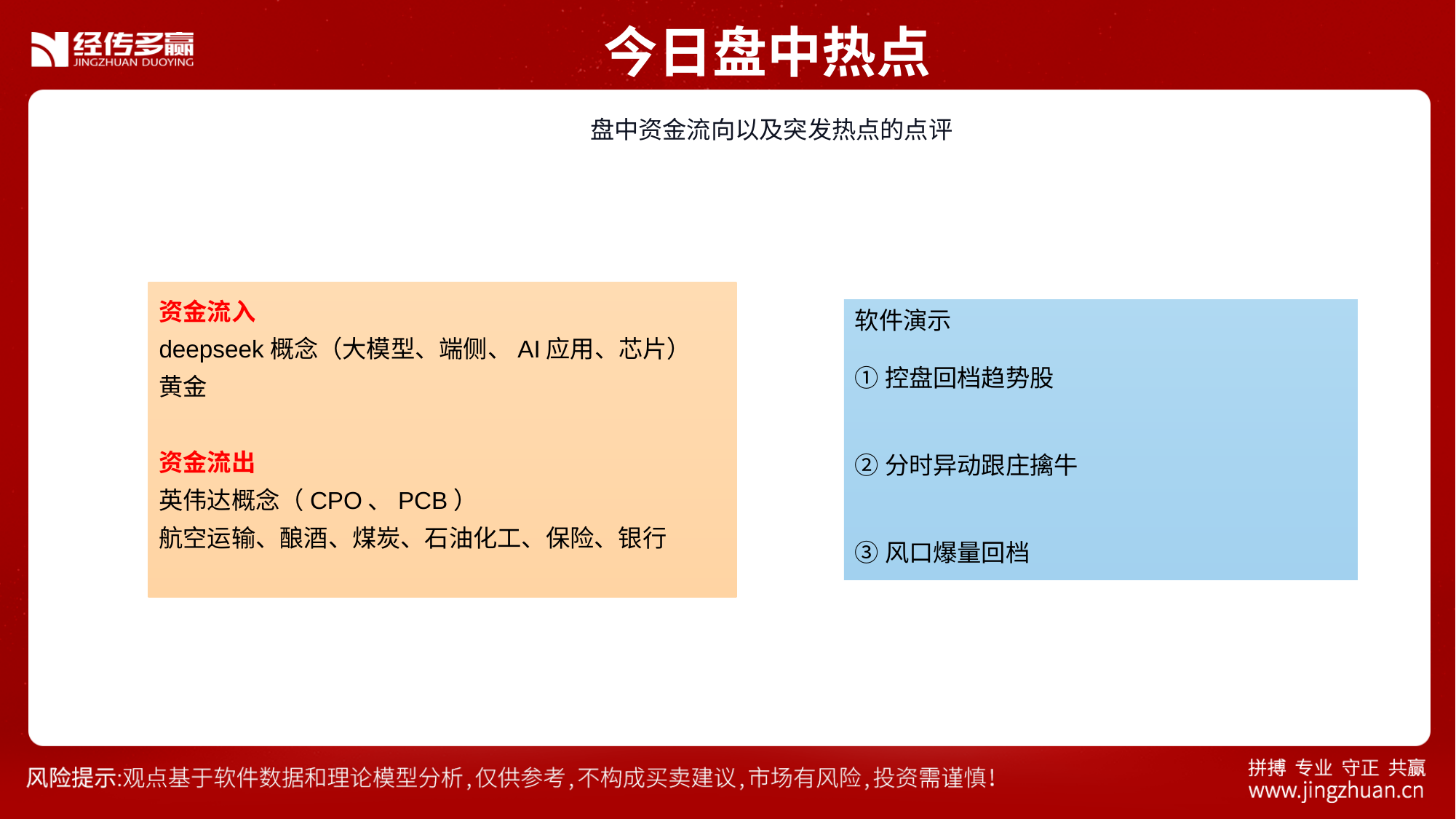

今日盘中热点
          盘中资金流向以及突发热点的点评
资金流入
deepseek概念（大模型、端侧、AI应用、芯片）
黄金

资金流出
英伟达概念（CPO、PCB）
航空运输、酿酒、煤炭、石油化工、保险、银行
软件演示

①控盘回档趋势股

②分时异动跟庄擒牛

③风口爆量回档